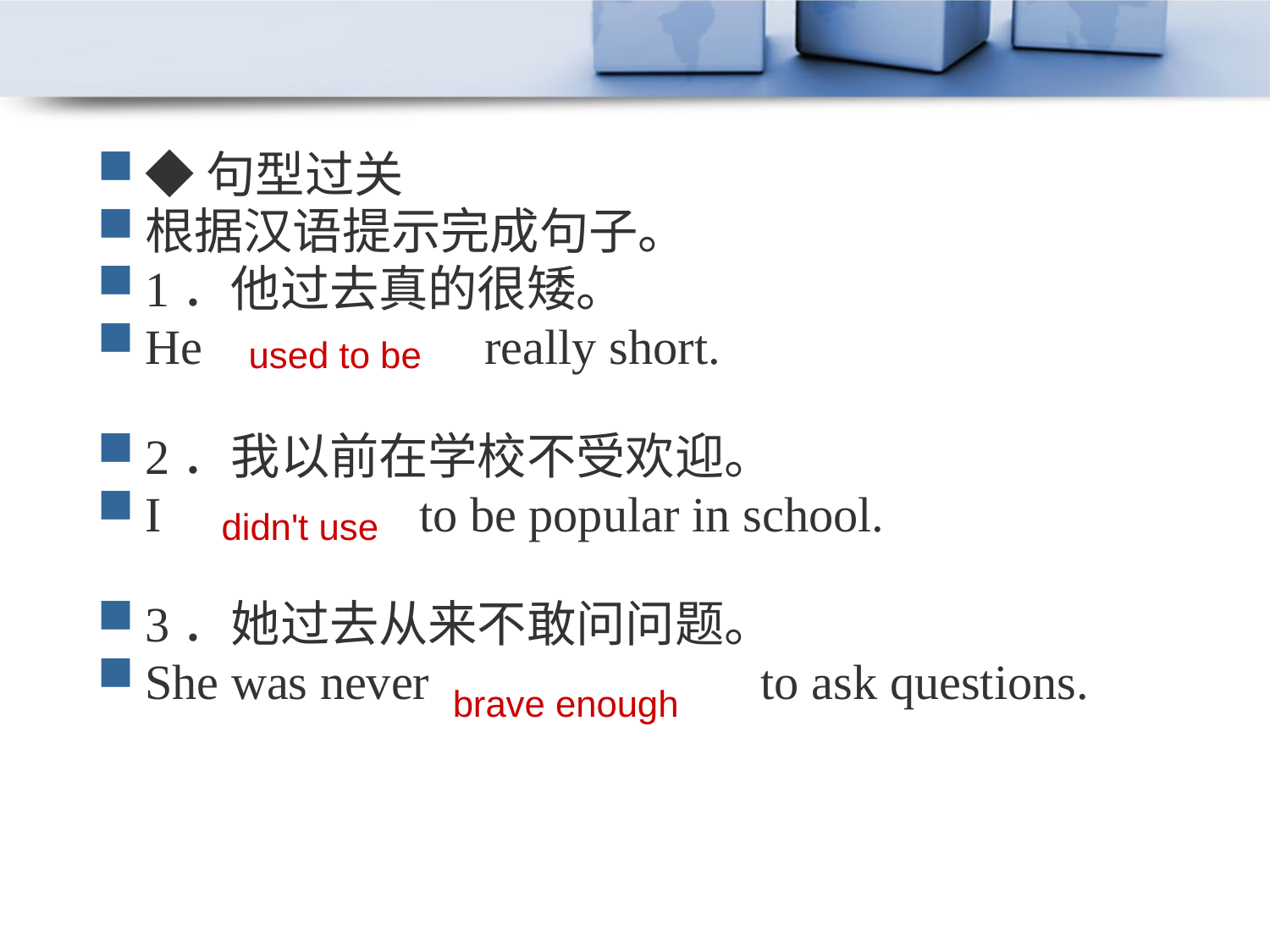

◆句型过关
根据汉语提示完成句子。
1．他过去真的很矮。
He                       really short.

2．我以前在学校不受欢迎。
I                     to be popular in school.

3．她过去从来不敢问问题。
She was never                           to ask questions.
used to be
didn't use
brave enough